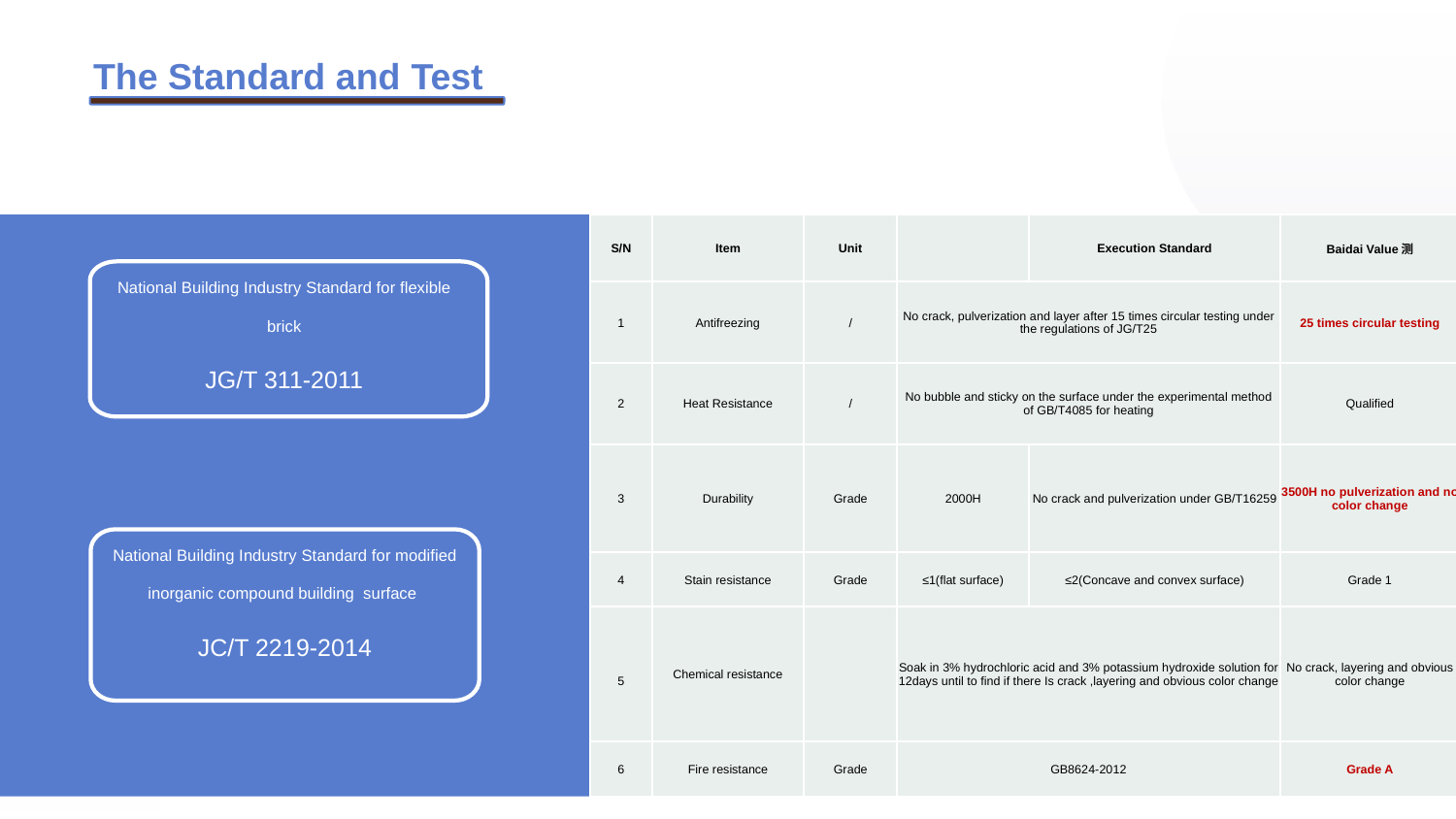

The Standard and Test

| S/N | Item | Unit |  | Execution Standard | Baidai Value测 |
| --- | --- | --- | --- | --- | --- |
| 1 | Antifreezing | / | No crack, pulverization and layer after 15 times circular testing under the regulations of JG/T25 |  | 25 times circular testing |
| 2 | Heat Resistance | / | No bubble and sticky on the surface under the experimental method of GB/T4085 for heating |  | Qualified |
| 3 | Durability | Grade | 2000H | No crack and pulverization under GB/T16259 | 3500H no pulverization and no color change |
| 4 | Stain resistance | Grade | ≤1(flat surface) | ≤2(Concave and convex surface) | Grade 1 |
| 5 | Chemical resistance |  | Soak in 3% hydrochloric acid and 3% potassium hydroxide solution for 12days until to find if there Is crack ,layering and obvious color change |  | No crack, layering and obvious color change |
| 6 | Fire resistance | Grade | GB8624-2012 |  | Grade A |

National Building Industry Standard for flexible brick
JG/T 311-2011

National Building Industry Standard for modified inorganic compound building  surface
JC/T 2219-2014